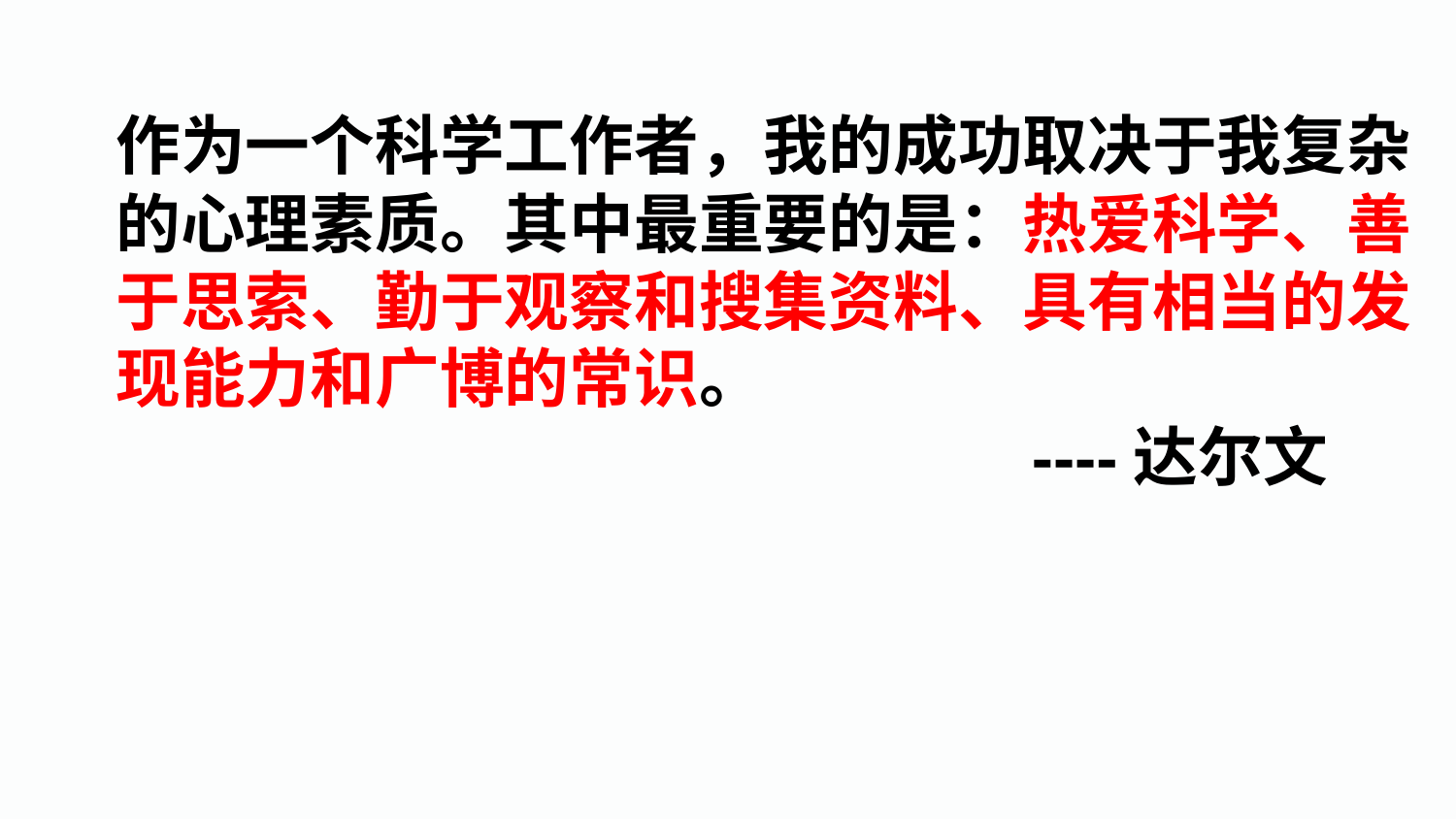

作为一个科学工作者，我的成功取决于我复杂的心理素质。其中最重要的是：热爱科学、善于思索、勤于观察和搜集资料、具有相当的发现能力和广博的常识。
                                                   ----达尔文